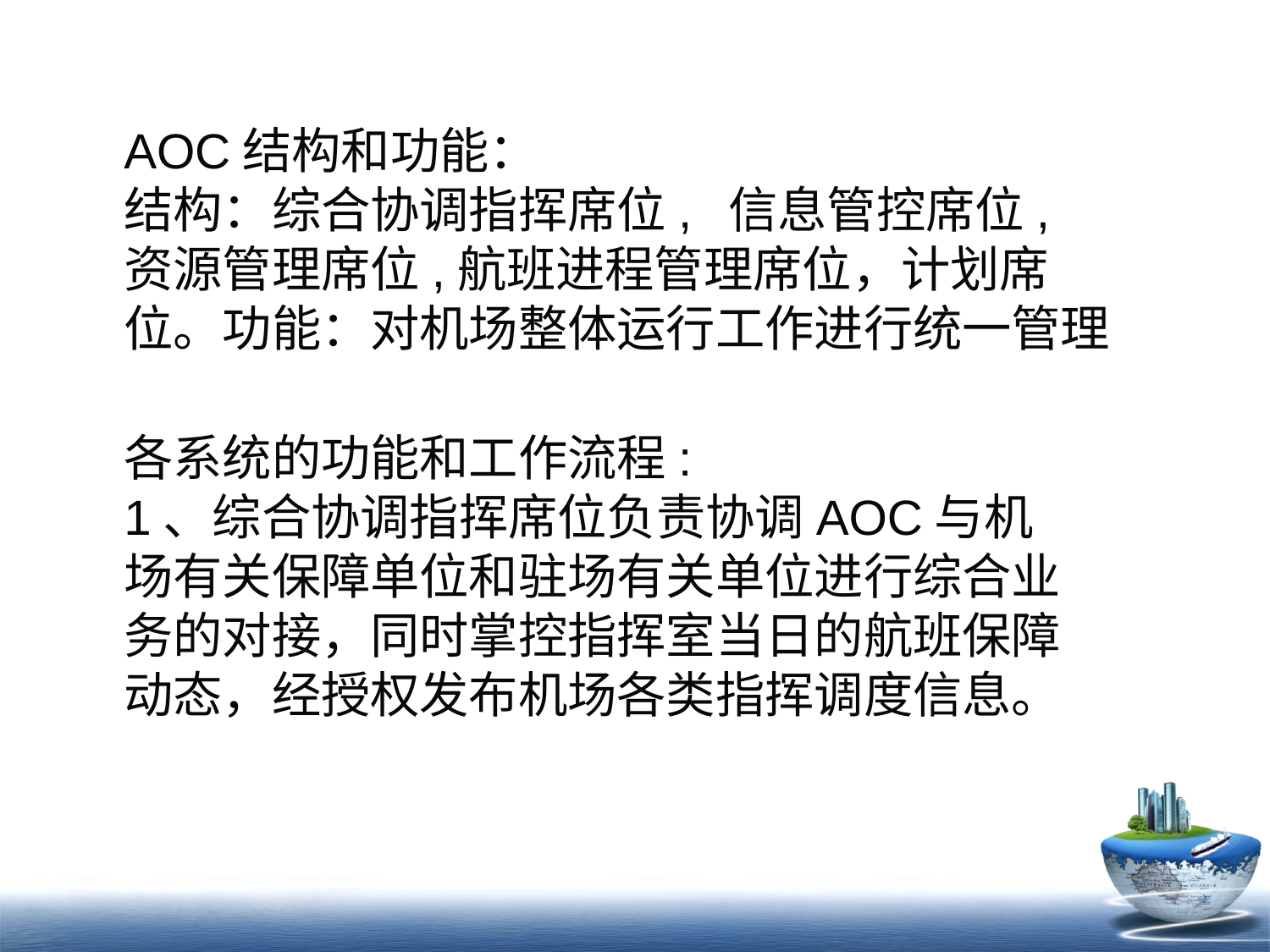

AOC结构和功能：
结构：综合协调指挥席位, 信息管控席位,
资源管理席位,航班进程管理席位，计划席位。功能：对机场整体运行工作进行统一管理
各系统的功能和工作流程:
1、综合协调指挥席位负责协调AOC与机场有关保障单位和驻场有关单位进行综合业务的对接，同时掌控指挥室当日的航班保障动态，经授权发布机场各类指挥调度信息。